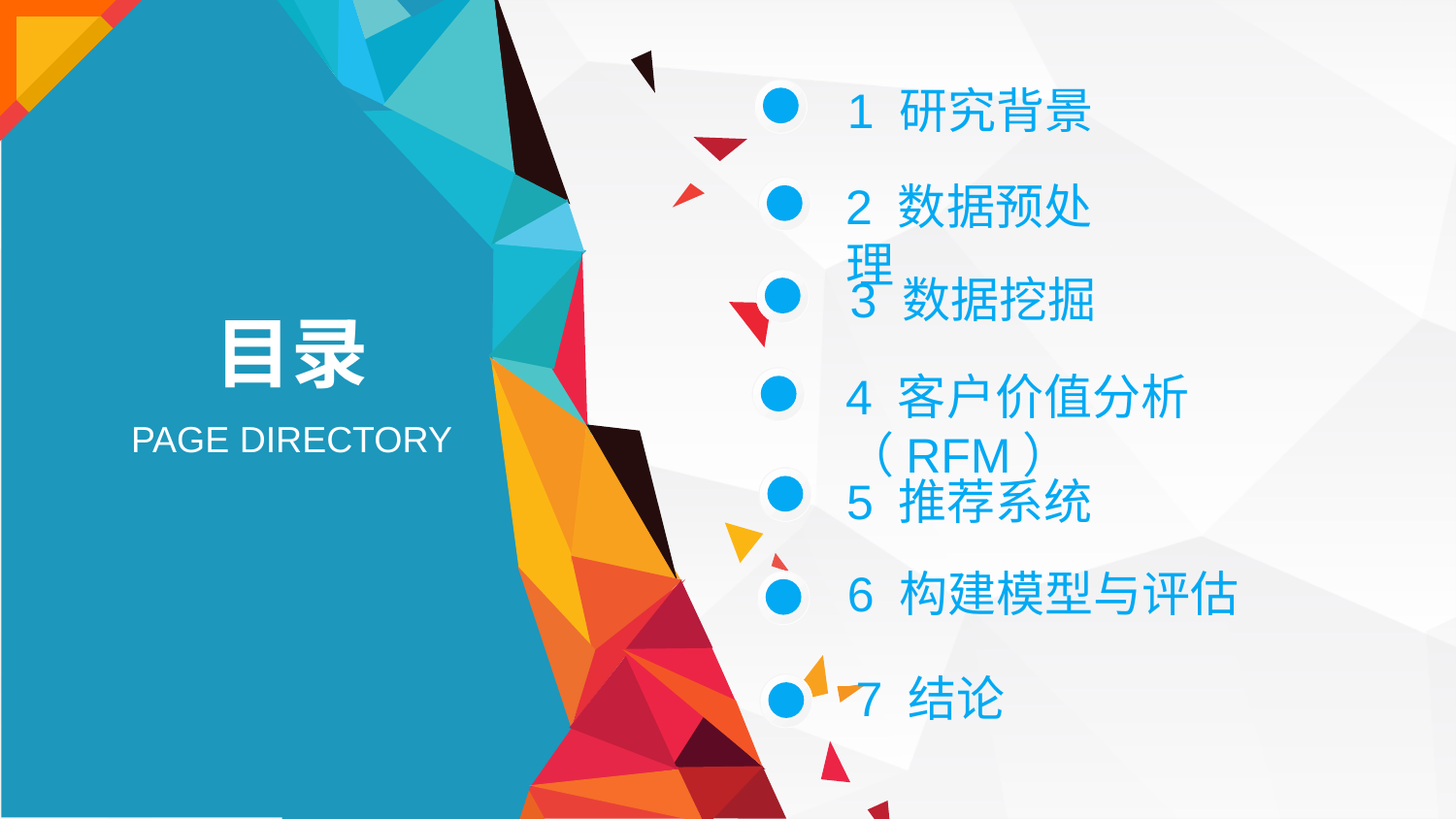

1 研究背景

2 数据预处理

3 数据挖掘

目录

4 客户价值分析（RFM）

PAGE DIRECTORY

5 推荐系统

6 构建模型与评估

7 结论